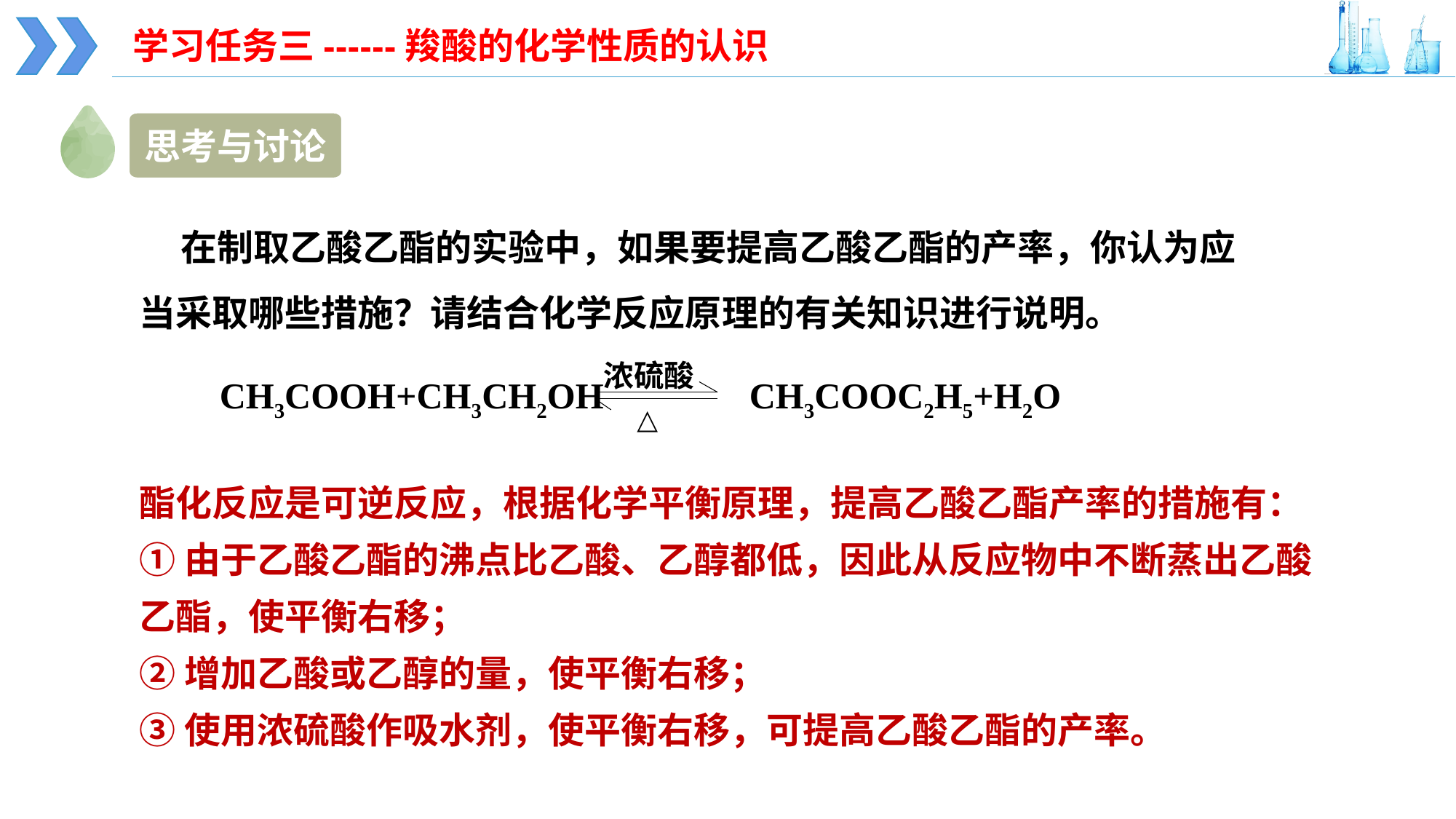

学习任务三------羧酸的化学性质的认识
思考与讨论

    在制取乙酸乙酯的实验中，如果要提高乙酸乙酯的产率，你认为应当采取哪些措施？请结合化学反应原理的有关知识进行说明。
浓硫酸
CH3COOH+CH3CH2OH                CH3COOC2H5+H2O
△
酯化反应是可逆反应，根据化学平衡原理，提高乙酸乙酯产率的措施有：
①由于乙酸乙酯的沸点比乙酸、乙醇都低，因此从反应物中不断蒸出乙酸乙酯，使平衡右移；
②增加乙酸或乙醇的量，使平衡右移；
③使用浓硫酸作吸水剂，使平衡右移，可提高乙酸乙酯的产率。